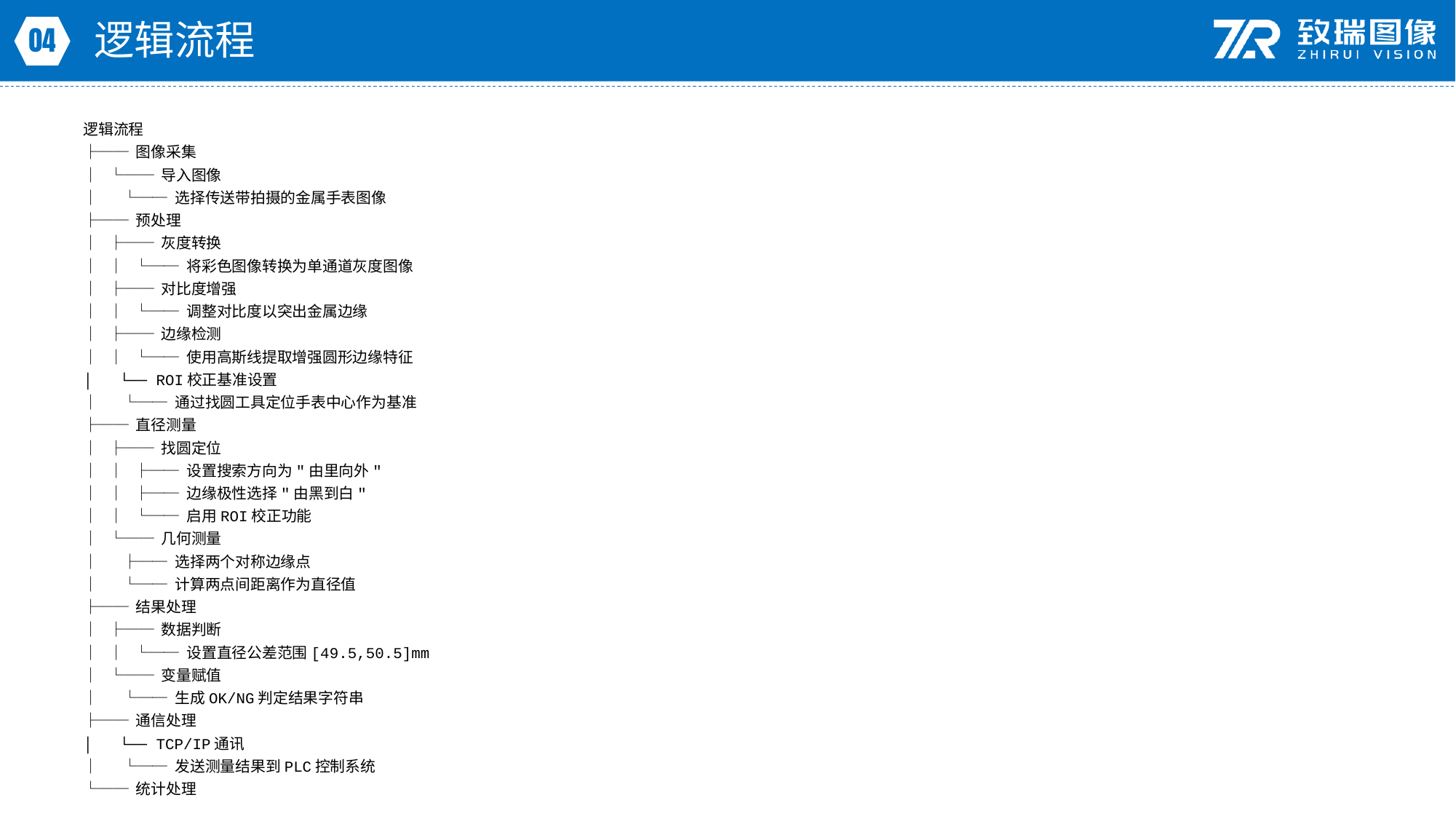

逻辑流程
04

逻辑流程
├── 图像采集
│   └── 导入图像
│       └── 选择传送带拍摄的金属手表图像
├── 预处理
│   ├── 灰度转换
│   │   └── 将彩色图像转换为单通道灰度图像
│   ├── 对比度增强
│   │   └── 调整对比度以突出金属边缘
│   ├── 边缘检测
│   │   └── 使用高斯线提取增强圆形边缘特征
│   └── ROI校正基准设置
│       └── 通过找圆工具定位手表中心作为基准
├── 直径测量
│   ├── 找圆定位
│   │   ├── 设置搜索方向为"由里向外"
│   │   ├── 边缘极性选择"由黑到白"
│   │   └── 启用ROI校正功能
│   └── 几何测量
│       ├── 选择两个对称边缘点
│       └── 计算两点间距离作为直径值
├── 结果处理
│   ├── 数据判断
│   │   └── 设置直径公差范围[49.5,50.5]mm
│   └── 变量赋值
│       └── 生成OK/NG判定结果字符串
├── 通信处理
│   └── TCP/IP通讯
│       └── 发送测量结果到PLC控制系统
└── 统计处理